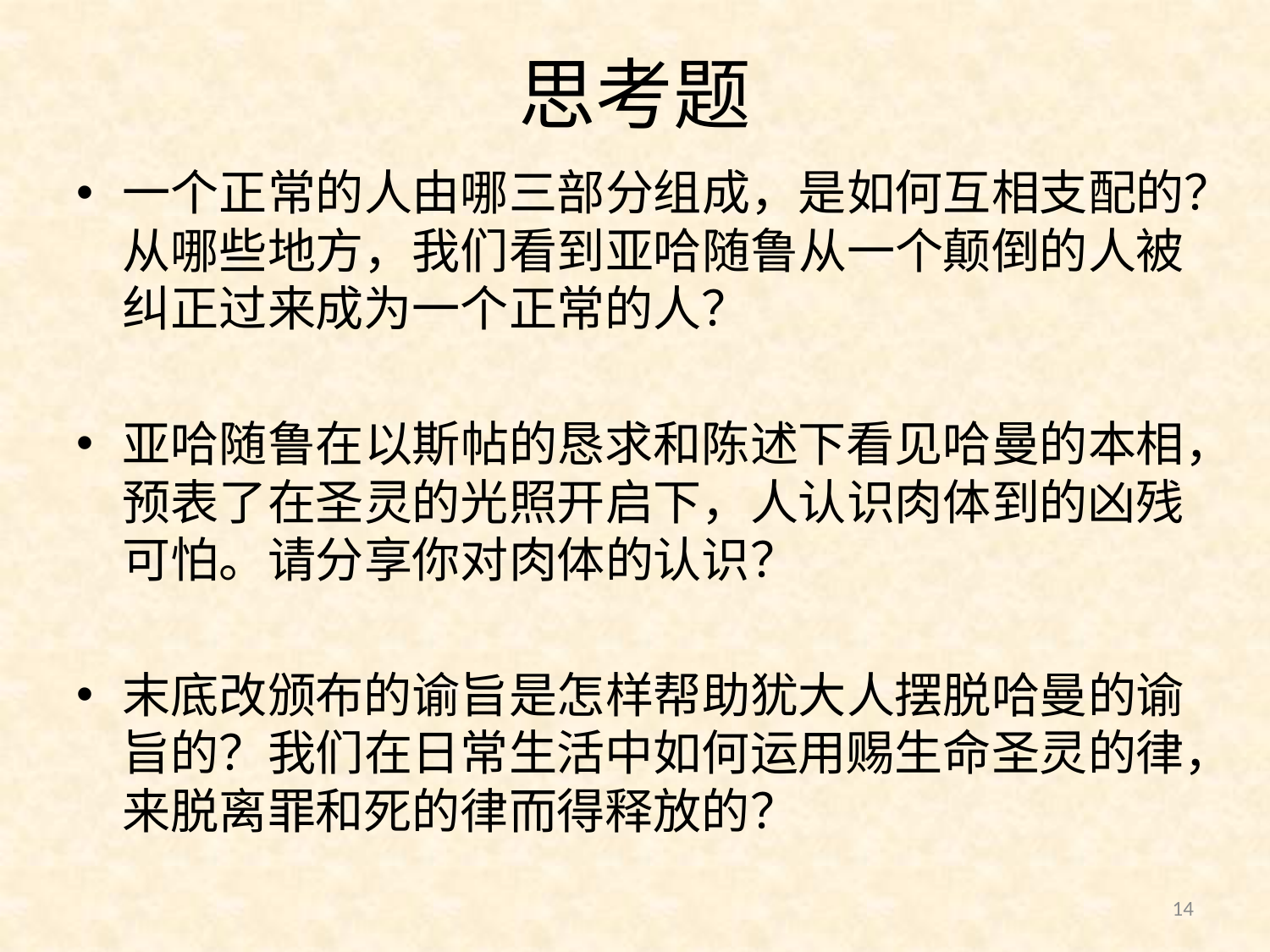

# 思考题
一个正常的人由哪三部分组成，是如何互相支配的？从哪些地方，我们看到亚哈随鲁从一个颠倒的人被纠正过来成为一个正常的人？

亚哈随鲁在以斯帖的恳求和陈述下看见哈曼的本相，预表了在圣灵的光照开启下，人认识肉体到的凶残可怕。请分享你对肉体的认识？

末底改颁布的谕旨是怎样帮助犹大人摆脱哈曼的谕旨的？我们在日常生活中如何运用赐生命圣灵的律，来脱离罪和死的律而得释放的？
14